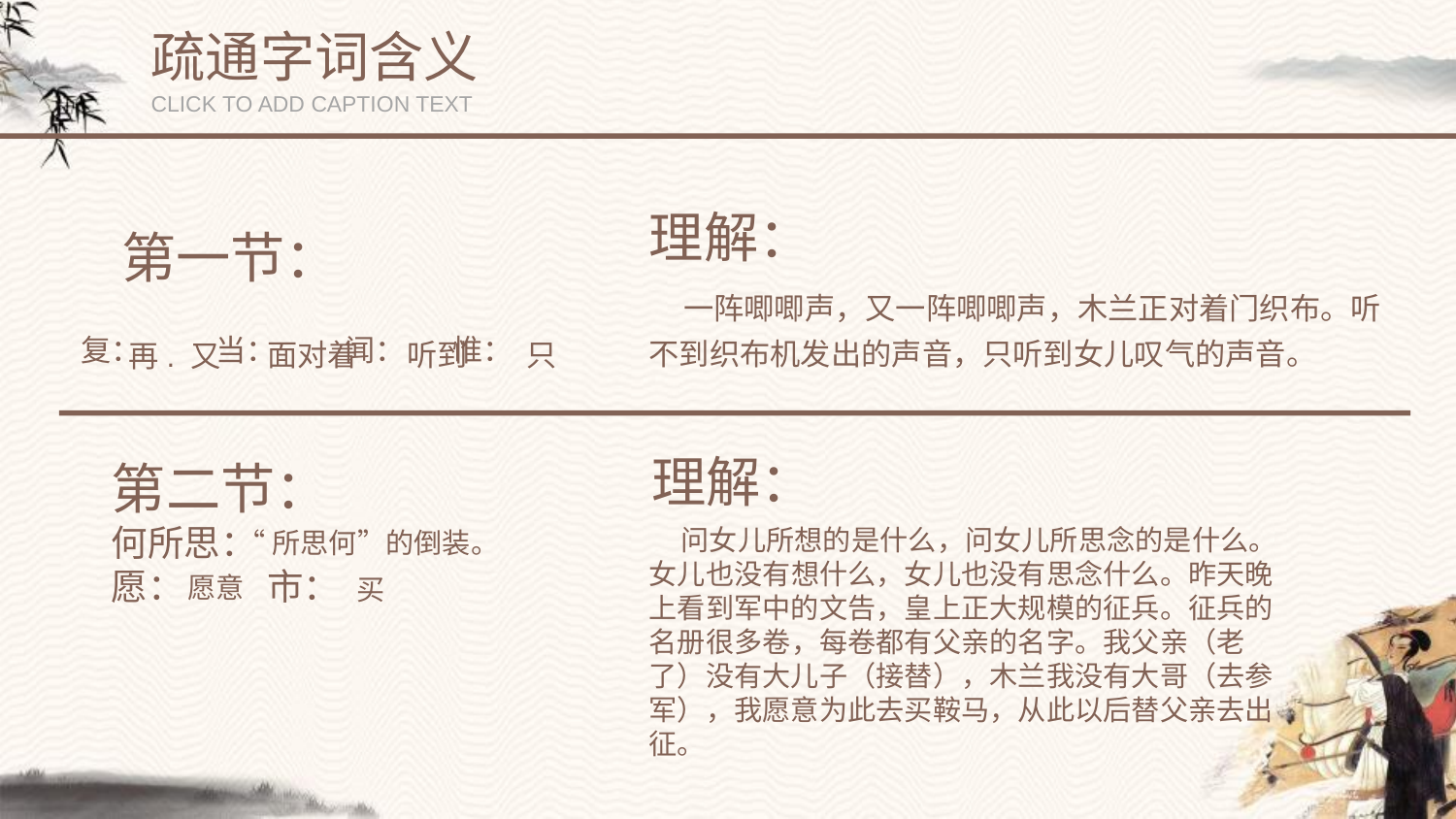

疏通字词含义
CLICK TO ADD CAPTION TEXT

理解：
第一节：
    一阵唧唧声，又一阵唧唧声，木兰正对着门织布。听不到织布机发出的声音，只听到女儿叹气的声音。
面对着
听到
只
再. 又
复：           当：          闻：       惟：

理解：
第二节：
何所思：
愿：          市：
    问女儿所想的是什么，问女儿所思念的是什么。女儿也没有想什么，女儿也没有思念什么。昨天晚上看到军中的文告，皇上正大规模的征兵。征兵的名册很多卷，每卷都有父亲的名字。我父亲（老了）没有大儿子（接替），木兰我没有大哥（去参军），我愿意为此去买鞍马，从此以后替父亲去出征。
“所思何”的倒装。
愿意
买